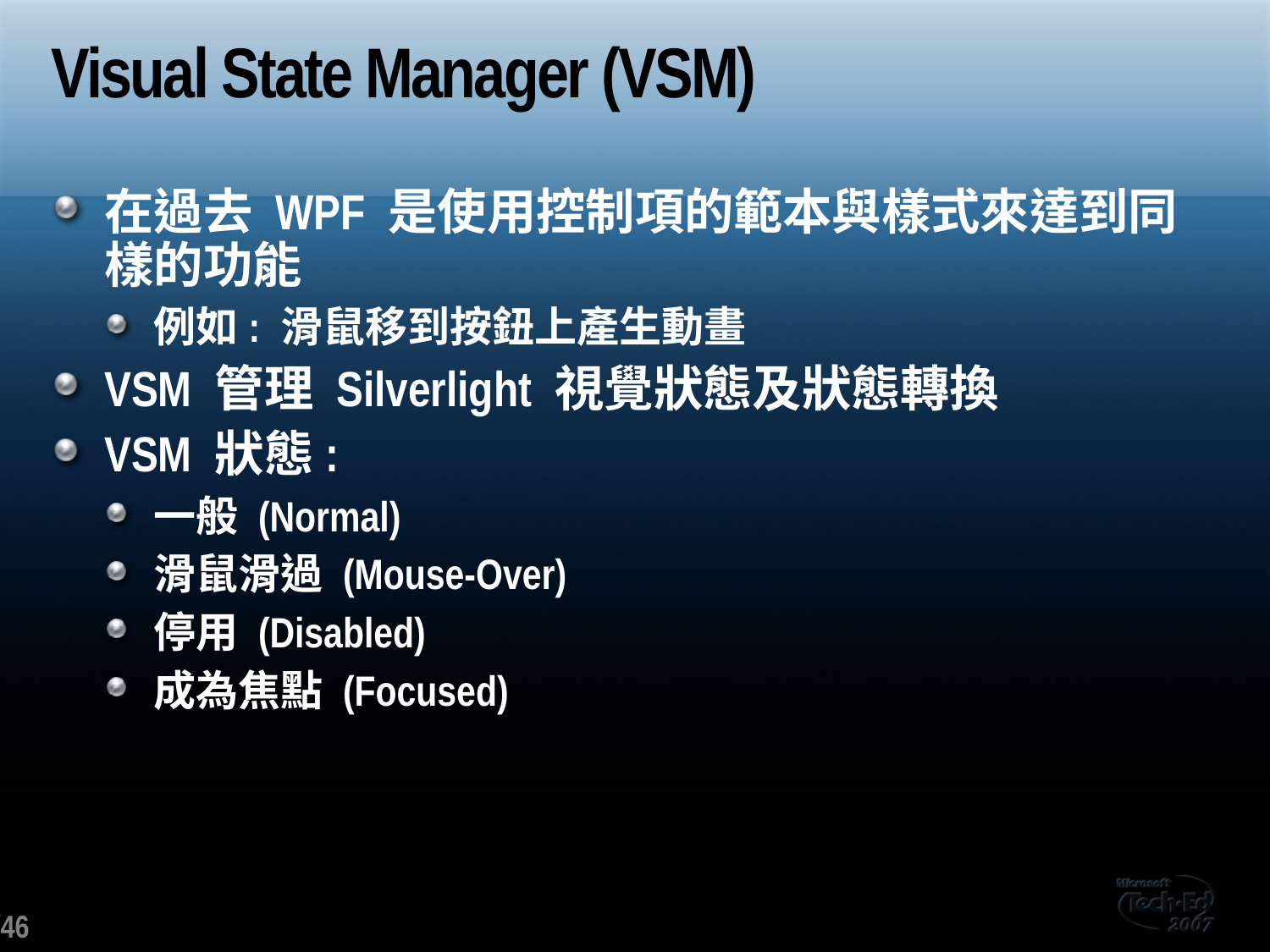

# Visual State Manager (VSM)
在過去 WPF 是使用控制項的範本與樣式來達到同樣的功能
例如: 滑鼠移到按鈕上產生動畫
VSM 管理 Silverlight 視覺狀態及狀態轉換
VSM 狀態:
一般 (Normal)
滑鼠滑過 (Mouse-Over)
停用 (Disabled)
成為焦點 (Focused)